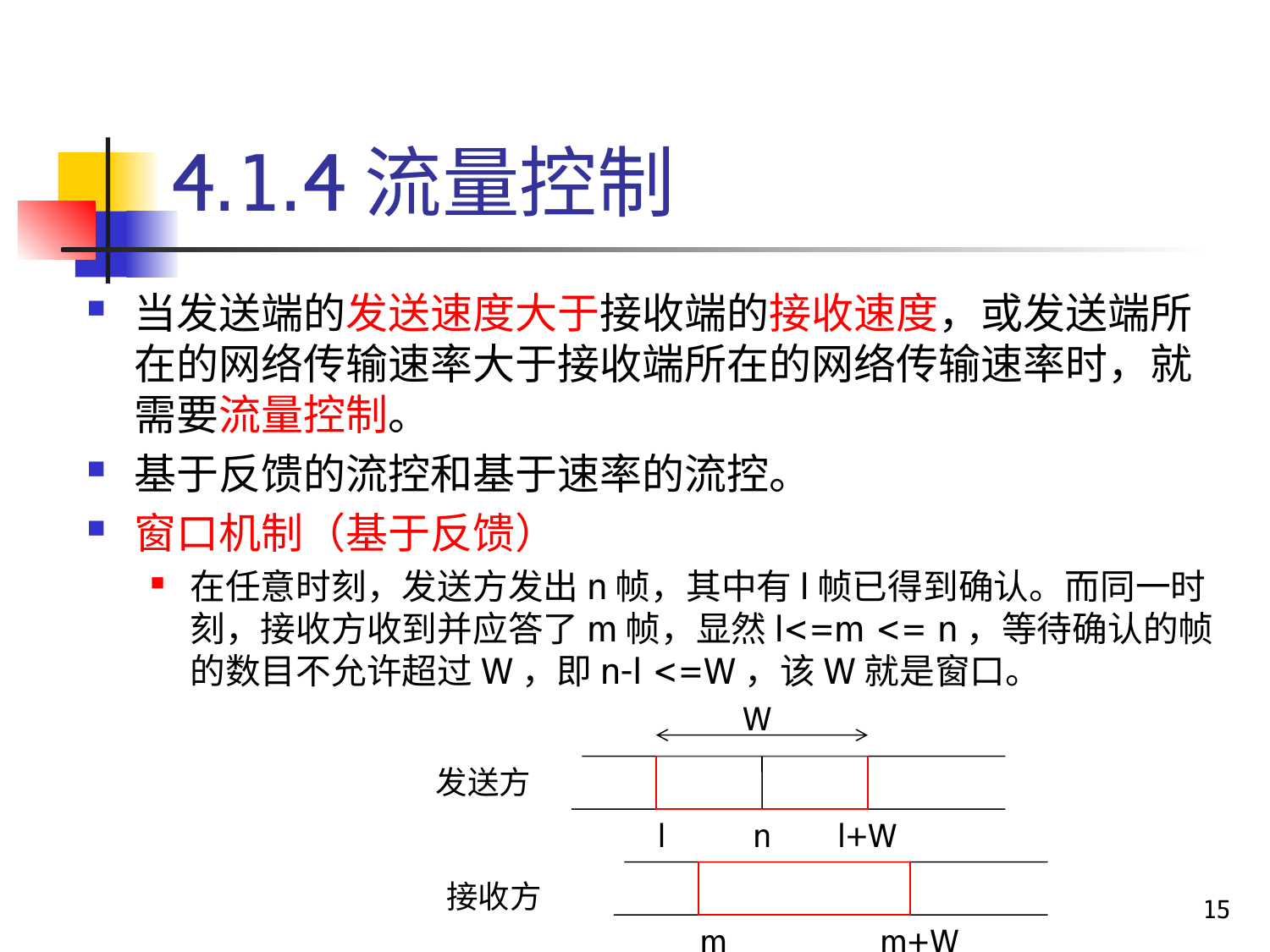

# 4.1.4流量控制
当发送端的发送速度大于接收端的接收速度，或发送端所在的网络传输速率大于接收端所在的网络传输速率时，就需要流量控制。
基于反馈的流控和基于速率的流控。
窗口机制（基于反馈）
在任意时刻，发送方发出n帧，其中有l帧已得到确认。而同一时刻，接收方收到并应答了m帧，显然l<=m <= n，等待确认的帧的数目不允许超过W，即n-l <=W，该W就是窗口。

W

发送方

l
n
l+W

接收方

m
m+W
15